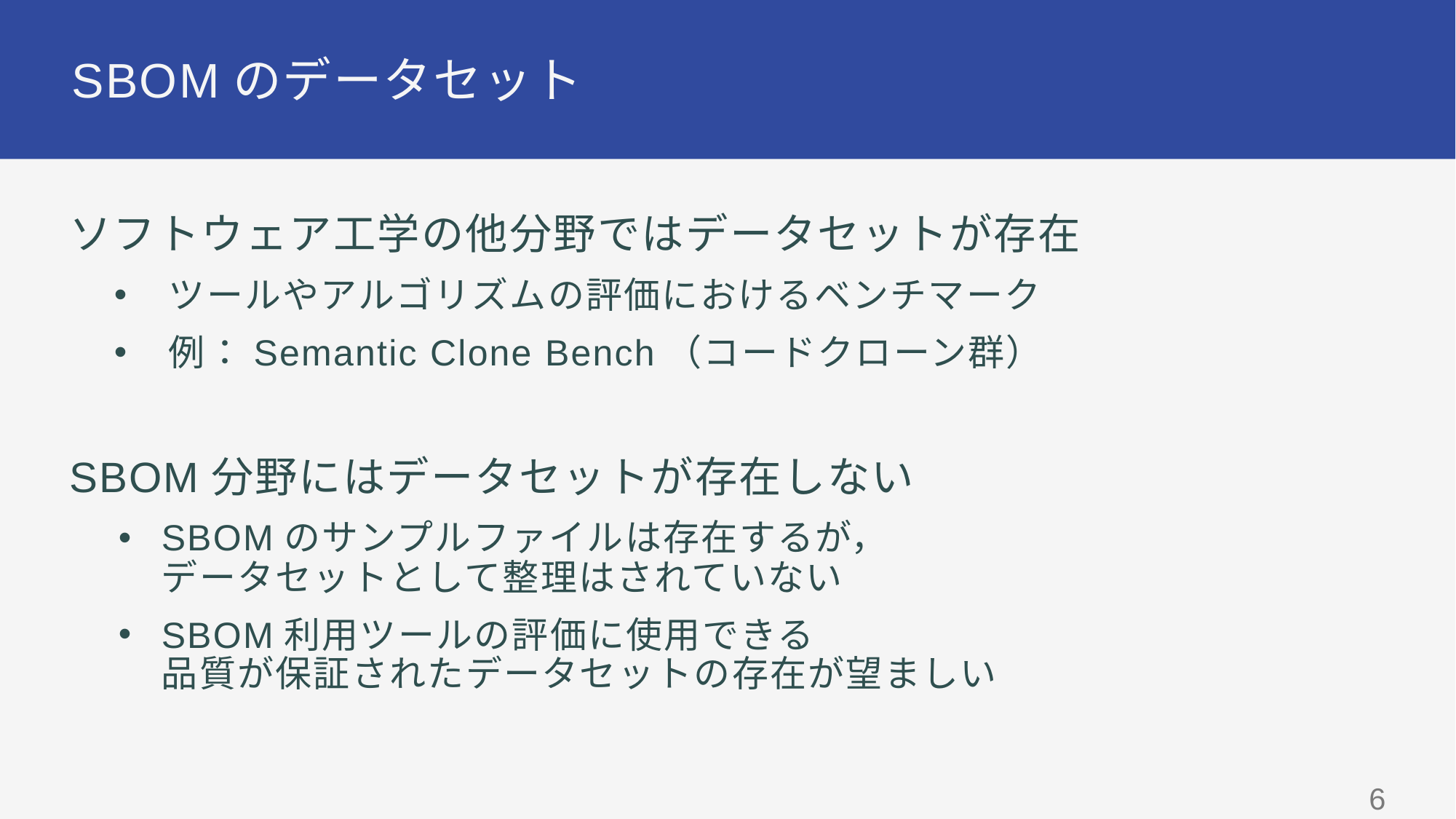

# SBOMのデータセット
ソフトウェア工学の他分野ではデータセットが存在
ツールやアルゴリズムの評価におけるベンチマーク
例：Semantic Clone Bench（コードクローン群）

SBOM分野にはデータセットが存在しない
SBOMのサンプルファイルは存在するが，
データセットとして整理はされていない
SBOM利用ツールの評価に使用できる
品質が保証されたデータセットの存在が望ましい
6